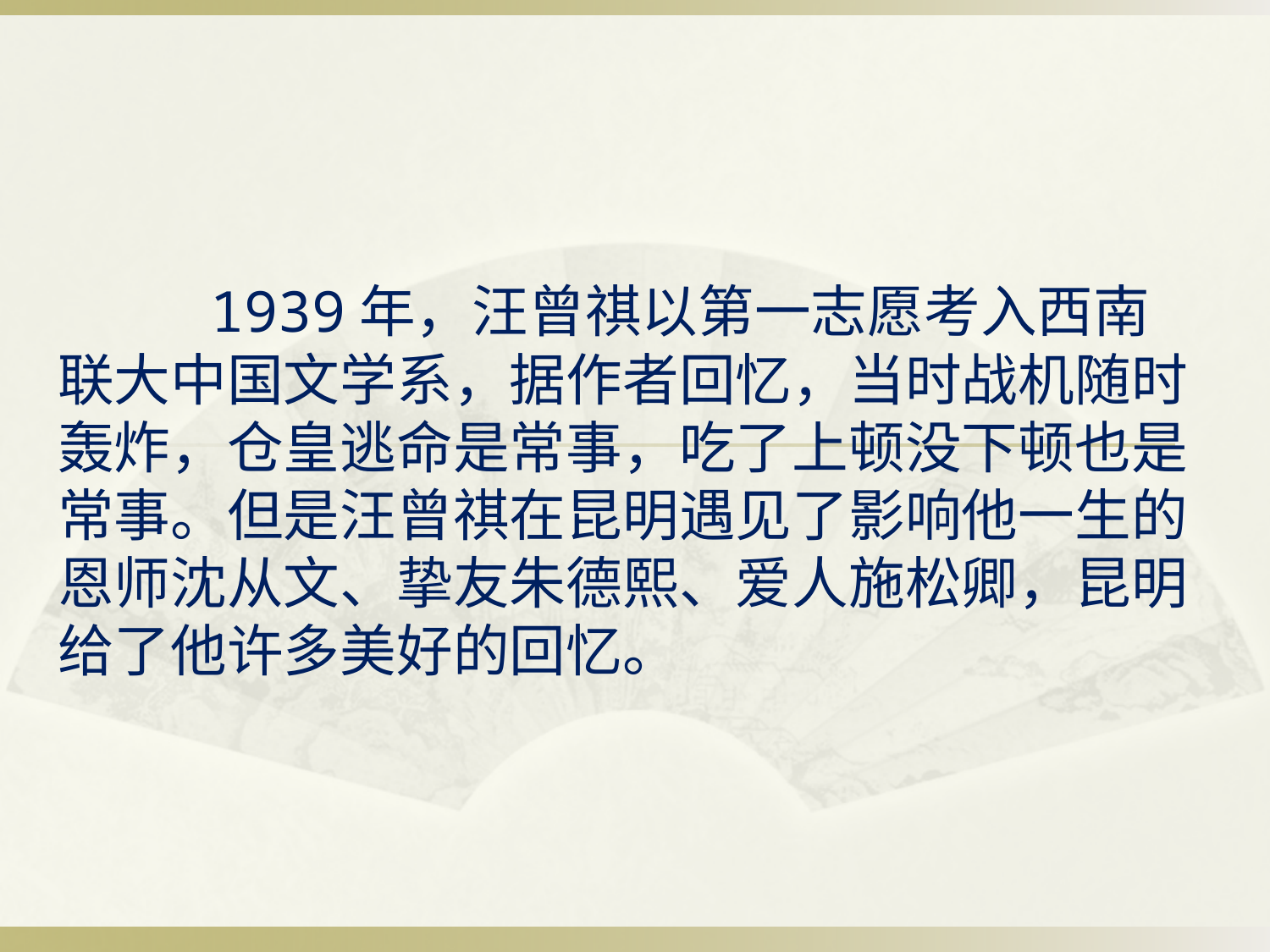

1939年，汪曾祺以第一志愿考入西南联大中国文学系，据作者回忆，当时战机随时轰炸，仓皇逃命是常事，吃了上顿没下顿也是常事。但是汪曾祺在昆明遇见了影响他一生的恩师沈从文、挚友朱德熙、爱人施松卿，昆明给了他许多美好的回忆。